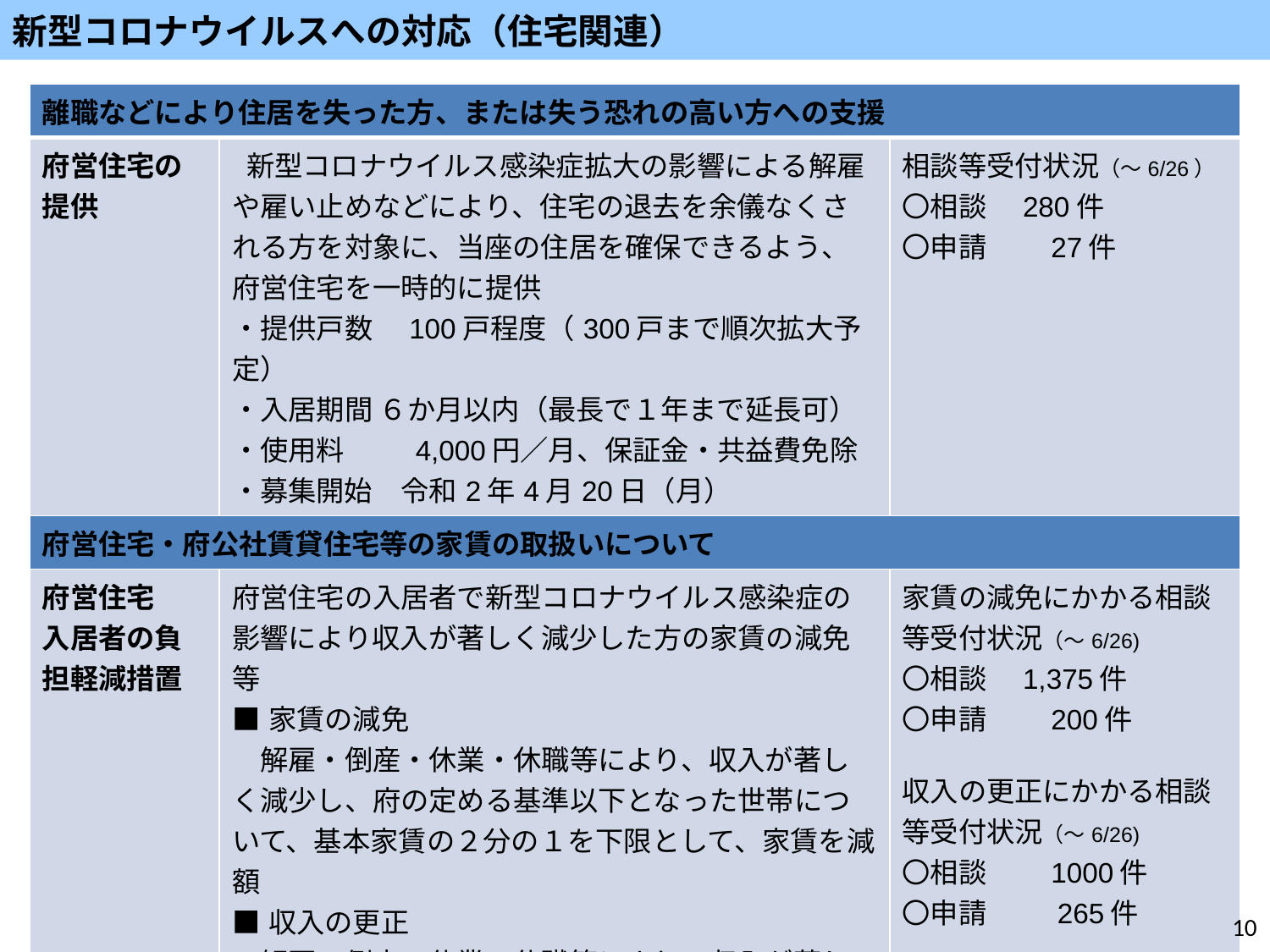

新型コロナウイルスへの対応（住宅関連）
| 離職などにより住居を失った方、または失う恐れの高い方への支援 |  |  |
| --- | --- | --- |
| 府営住宅の提供 | 新型コロナウイルス感染症拡大の影響による解雇や雇い止めなどにより、住宅の退去を余儀なくされる方を対象に、当座の住居を確保できるよう、府営住宅を一時的に提供 ・提供戸数　100戸程度（300戸まで順次拡大予定） ・入居期間 ６か月以内（最長で１年まで延長可） ・使用料　　 4,000円／月、保証金・共益費免除 ・募集開始　令和2年4月20日（月） | 相談等受付状況（～6/26） 〇相談　280件 〇申請　　27件 |
| 府営住宅・府公社賃貸住宅等の家賃の取扱いについて |  |  |
| 府営住宅 入居者の負担軽減措置 | 府営住宅の入居者で新型コロナウイルス感染症の影響により収入が著しく減少した方の家賃の減免等 ■家賃の減免 　解雇・倒産・休業・休職等により、収入が著しく減少し、府の定める基準以下となった世帯について、基本家賃の２分の１を下限として、家賃を減額 ■収入の更正 　解雇・倒産・休業・休職等により、収入が著しく減少した世帯について、認定月収を再計算し、その結果、収入分位が下がる場合に、家賃を減額 | 家賃の減免にかかる相談等受付状況（～6/26) 〇相談　1,375件 〇申請　　200件 収入の更正にかかる相談等受付状況（～6/26) 〇相談　　1000件 〇申請　　 265件 |
| 府公社賃貸住宅等入居者の負担軽減措置 | 令和２年３月分以降の賃料等（最大３か月相当分）の支払いを令和２年 12月末日 まで猶予 |  |
10